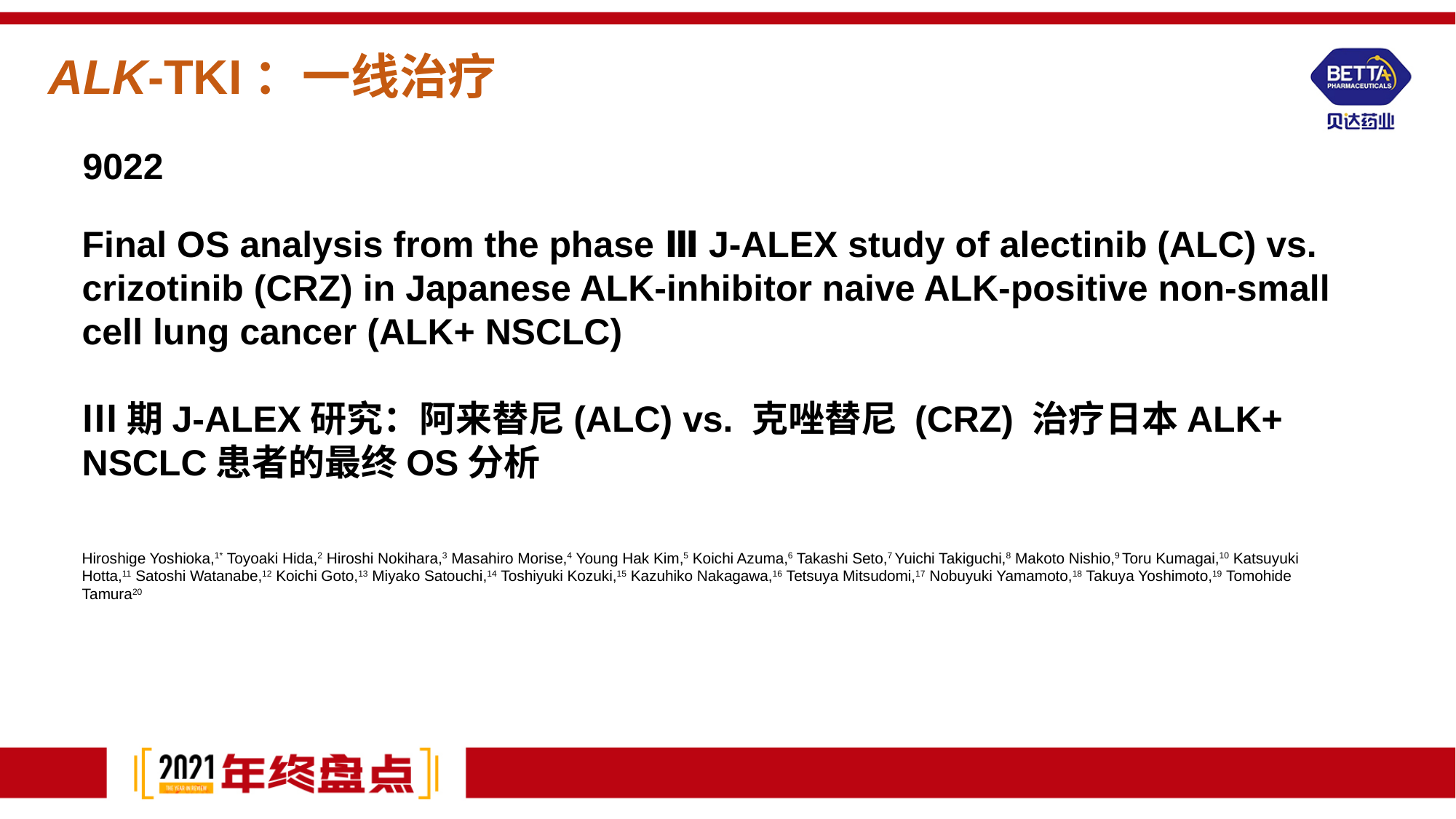

ALK-TKI：一线治疗
9022
Final OS analysis from the phase Ⅲ J-ALEX study of alectinib (ALC) vs. crizotinib (CRZ) in Japanese ALK-inhibitor naive ALK-positive non-small cell lung cancer (ALK+ NSCLC)
Ⅲ期J-ALEX研究：阿来替尼(ALC) vs. 克唑替尼 (CRZ) 治疗日本ALK+ NSCLC患者的最终OS分析
Hiroshige Yoshioka,1* Toyoaki Hida,2 Hiroshi Nokihara,3 Masahiro Morise,4 Young Hak Kim,5 Koichi Azuma,6 Takashi Seto,7 Yuichi Takiguchi,8 Makoto Nishio,9 Toru Kumagai,10 Katsuyuki Hotta,11 Satoshi Watanabe,12 Koichi Goto,13 Miyako Satouchi,14 Toshiyuki Kozuki,15 Kazuhiko Nakagawa,16 Tetsuya Mitsudomi,17 Nobuyuki Yamamoto,18 Takuya Yoshimoto,19 Tomohide Tamura20